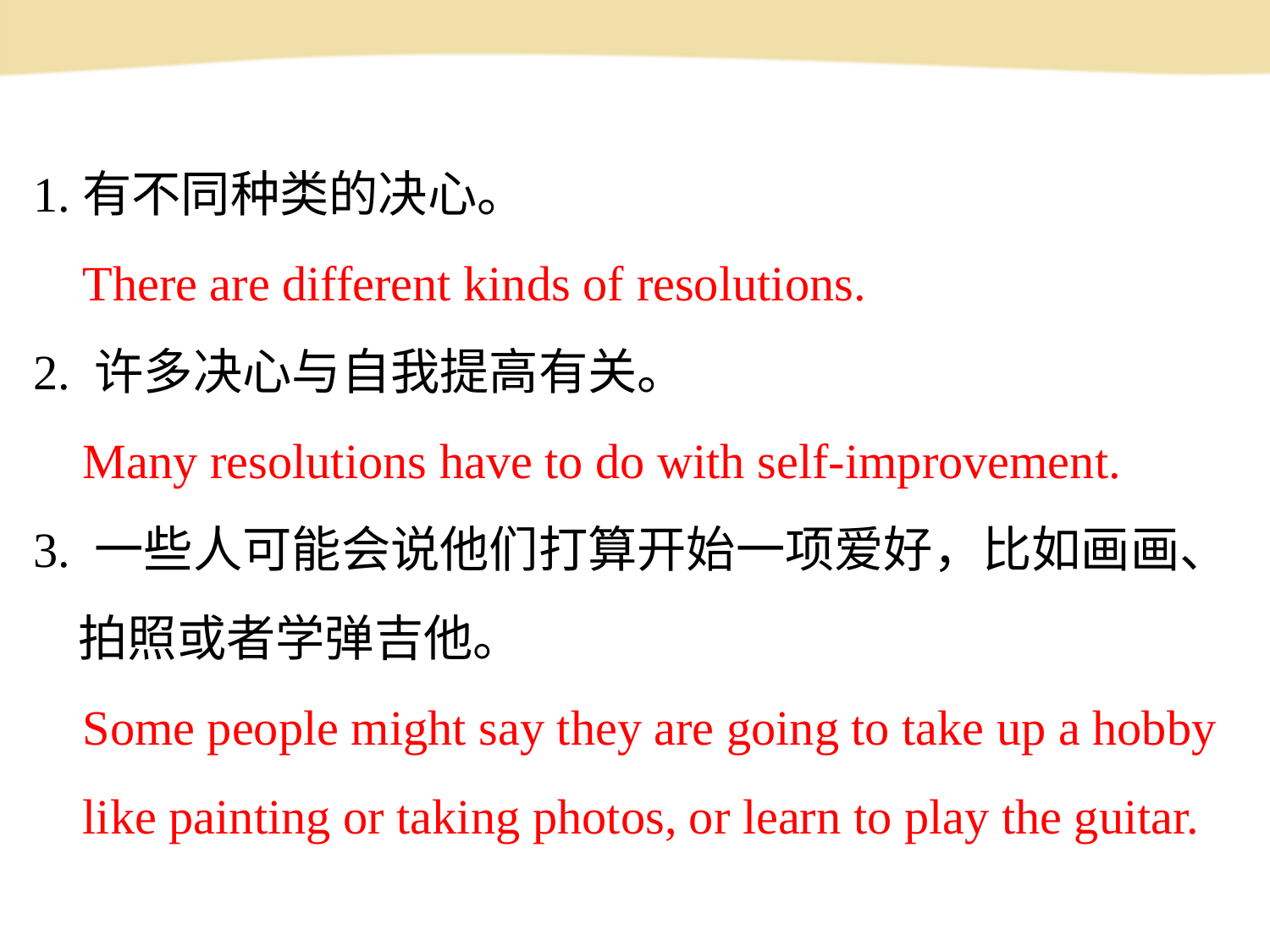

1.有不同种类的决心。
    There are different kinds of resolutions.
2. 许多决心与自我提高有关。
    Many resolutions have to do with self-improvement.
3. 一些人可能会说他们打算开始一项爱好，比如画画、
   拍照或者学弹吉他。
    Some people might say they are going to take up a hobby
    like painting or taking photos, or learn to play the guitar.